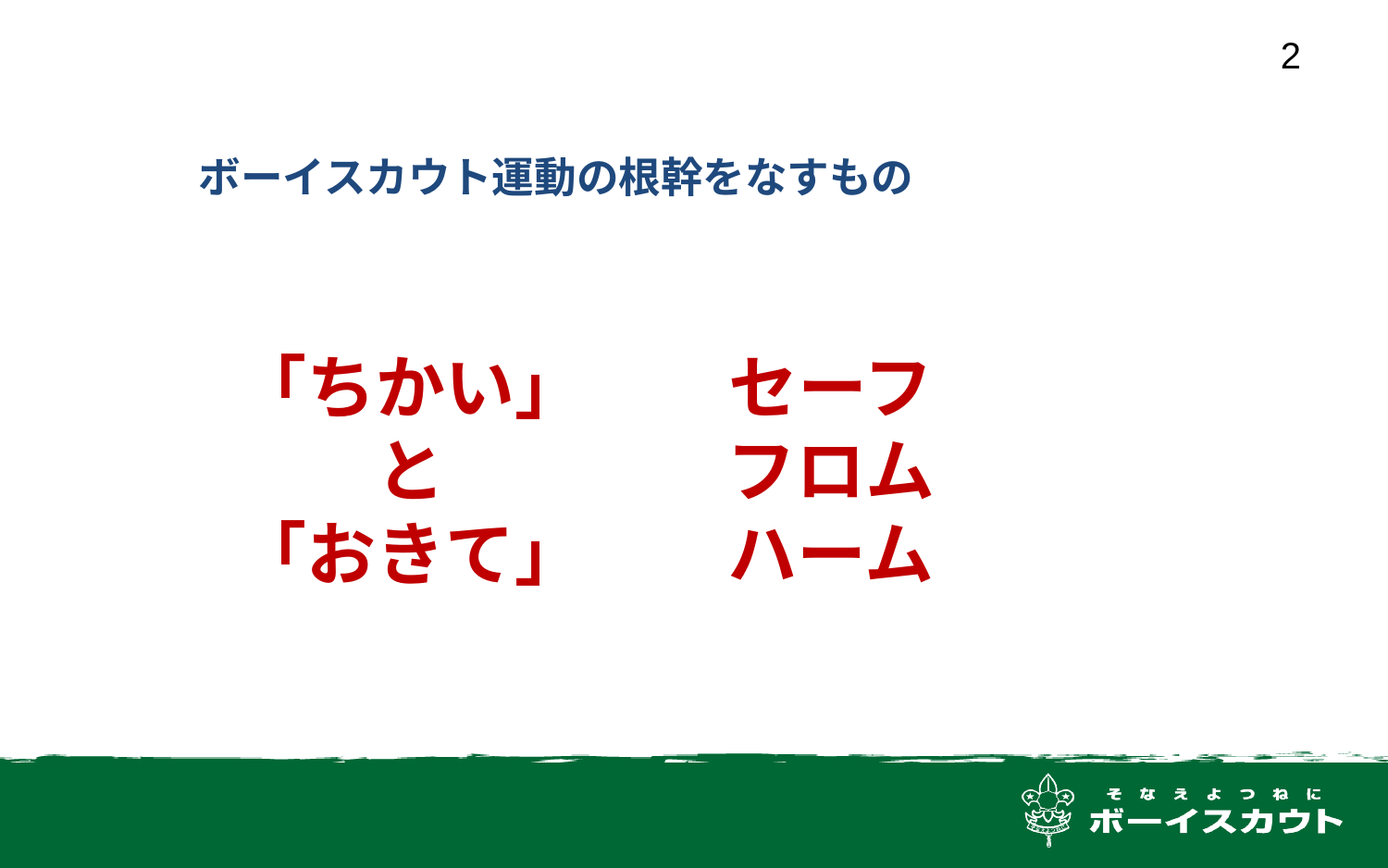

2
ボーイスカウト運動の根幹をなすもの
「ちかい」
と
「おきて」
セーフ
フロム
ハーム